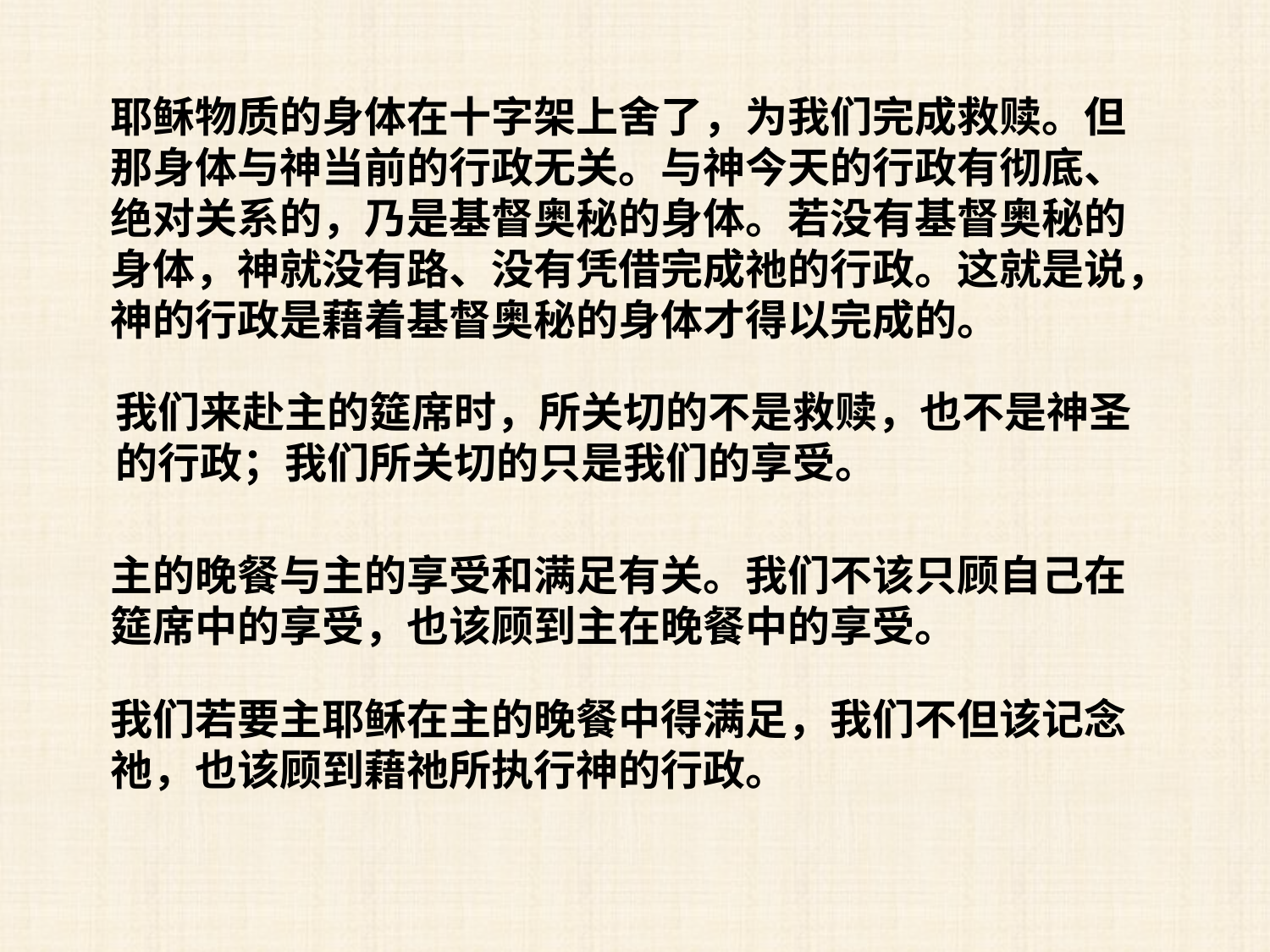

耶稣物质的身体在十字架上舍了，为我们完成救赎。但那身体与神当前的行政无关。与神今天的行政有彻底、绝对关系的，乃是基督奥秘的身体。若没有基督奥秘的身体，神就没有路、没有凭借完成祂的行政。这就是说，神的行政是藉着基督奥秘的身体才得以完成的。
我们来赴主的筵席时，所关切的不是救赎，也不是神圣的行政；我们所关切的只是我们的享受。
主的晚餐与主的享受和满足有关。我们不该只顾自己在筵席中的享受，也该顾到主在晚餐中的享受。
我们若要主耶稣在主的晚餐中得满足，我们不但该记念祂，也该顾到藉祂所执行神的行政。